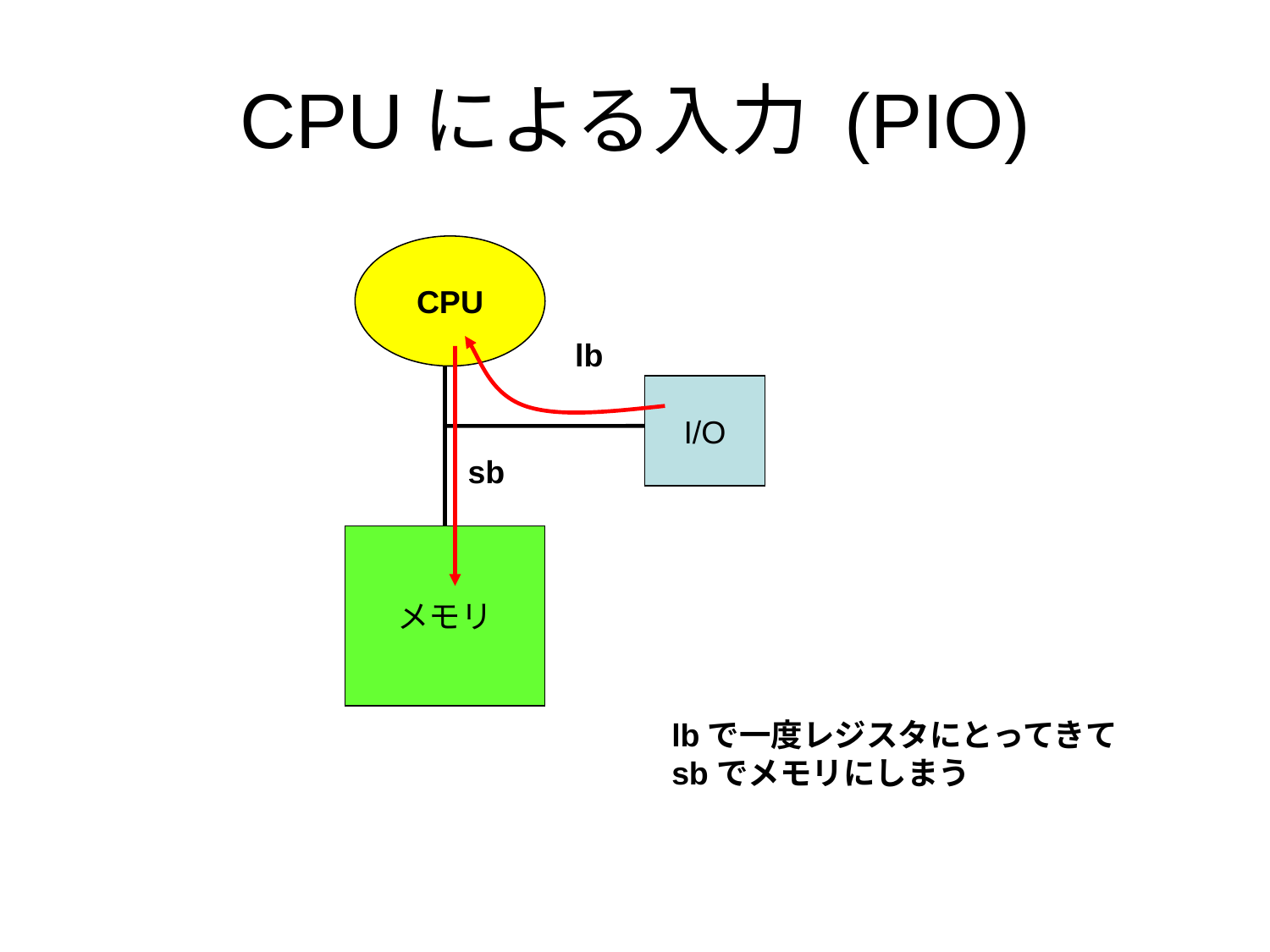

# CPUによる入力 (PIO)
CPU
lb

I/O

sb
メモリ
lbで一度レジスタにとってきて
sbでメモリにしまう